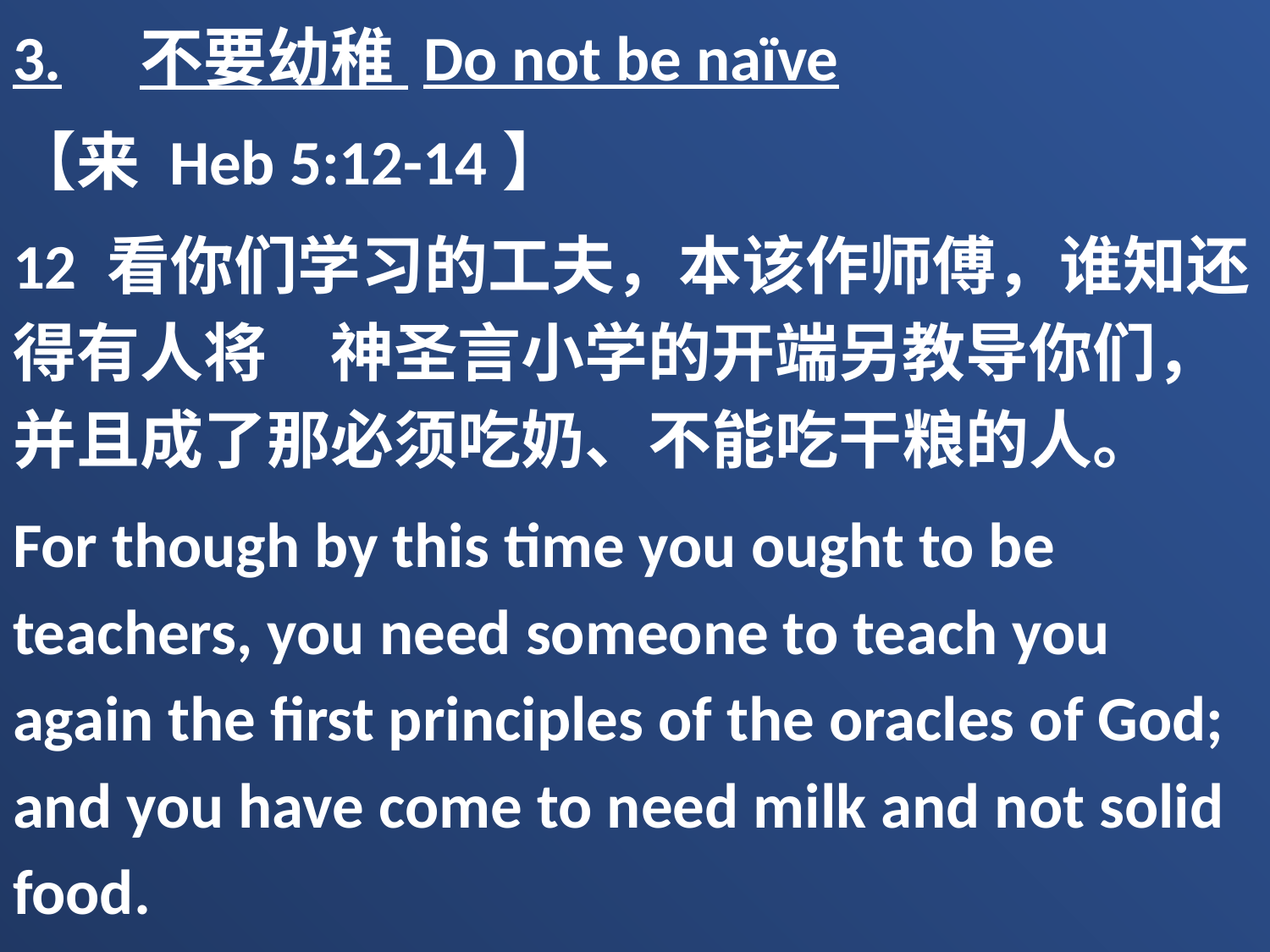

3.	不要幼稚 Do not be naïve
【来 Heb 5:12-14】
12 看你们学习的工夫，本该作师傅，谁知还得有人将　神圣言小学的开端另教导你们，并且成了那必须吃奶、不能吃干粮的人。
For though by this time you ought to be teachers, you need someone to teach you again the first principles of the oracles of God; and you have come to need milk and not solid food.